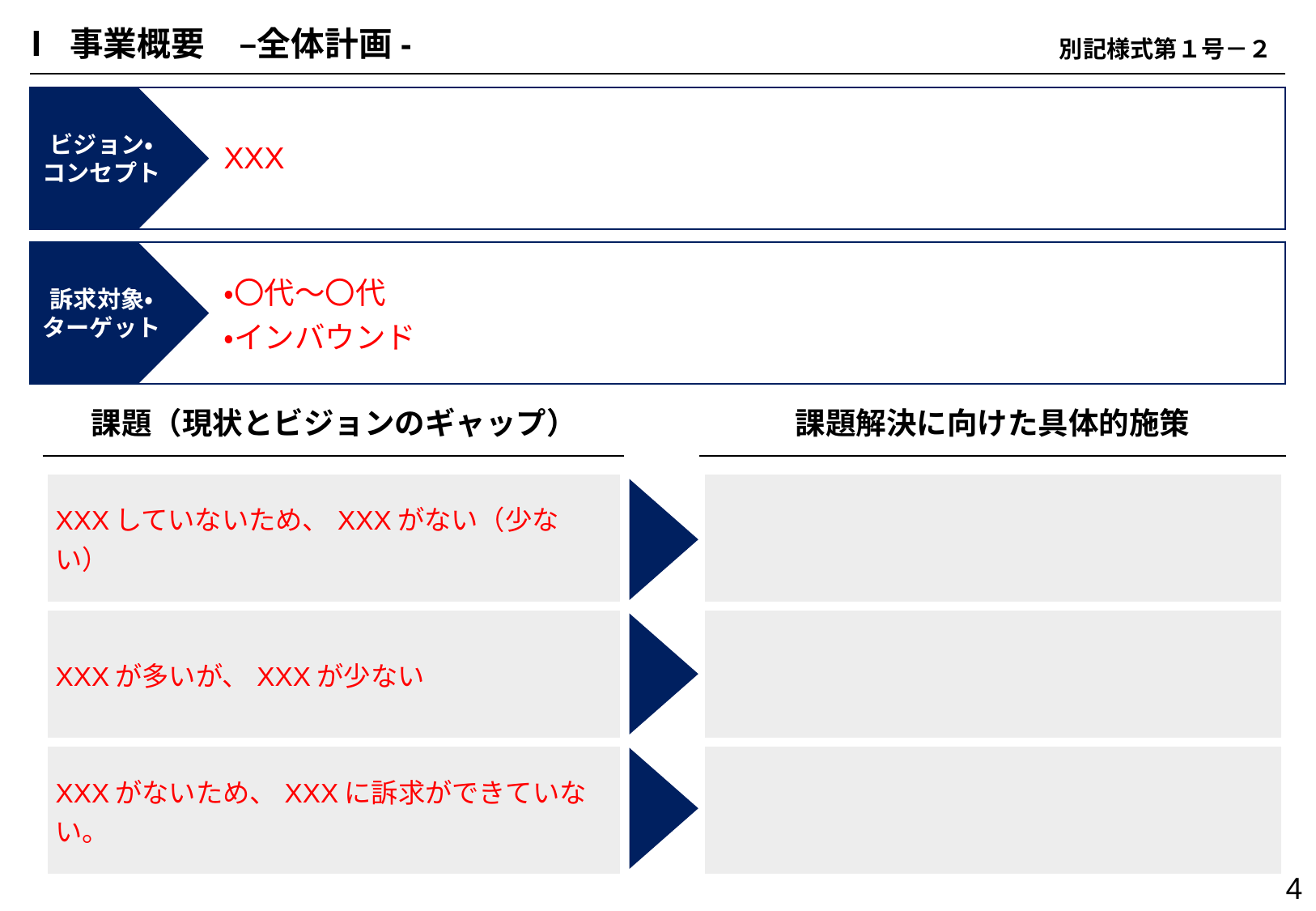

Ⅰ 事業概要　–全体計画-
別記様式第１号－２
|  | XXX |
| --- | --- |
ビジョン・コンセプト
|  | ・〇代～〇代 ・インバウンド |
| --- | --- |
訴求対象・
ターゲット
| 課題（現状とビジョンのギャップ） |  | 課題解決に向けた具体的施策 |
| --- | --- | --- |
|  |  |  |
| XXXしていないため、XXXがない（少ない） |  |  |
| XXXが多いが、XXXが少ない |  |  |
| XXXがないため、XXXに訴求ができていない。 |  |  |

4